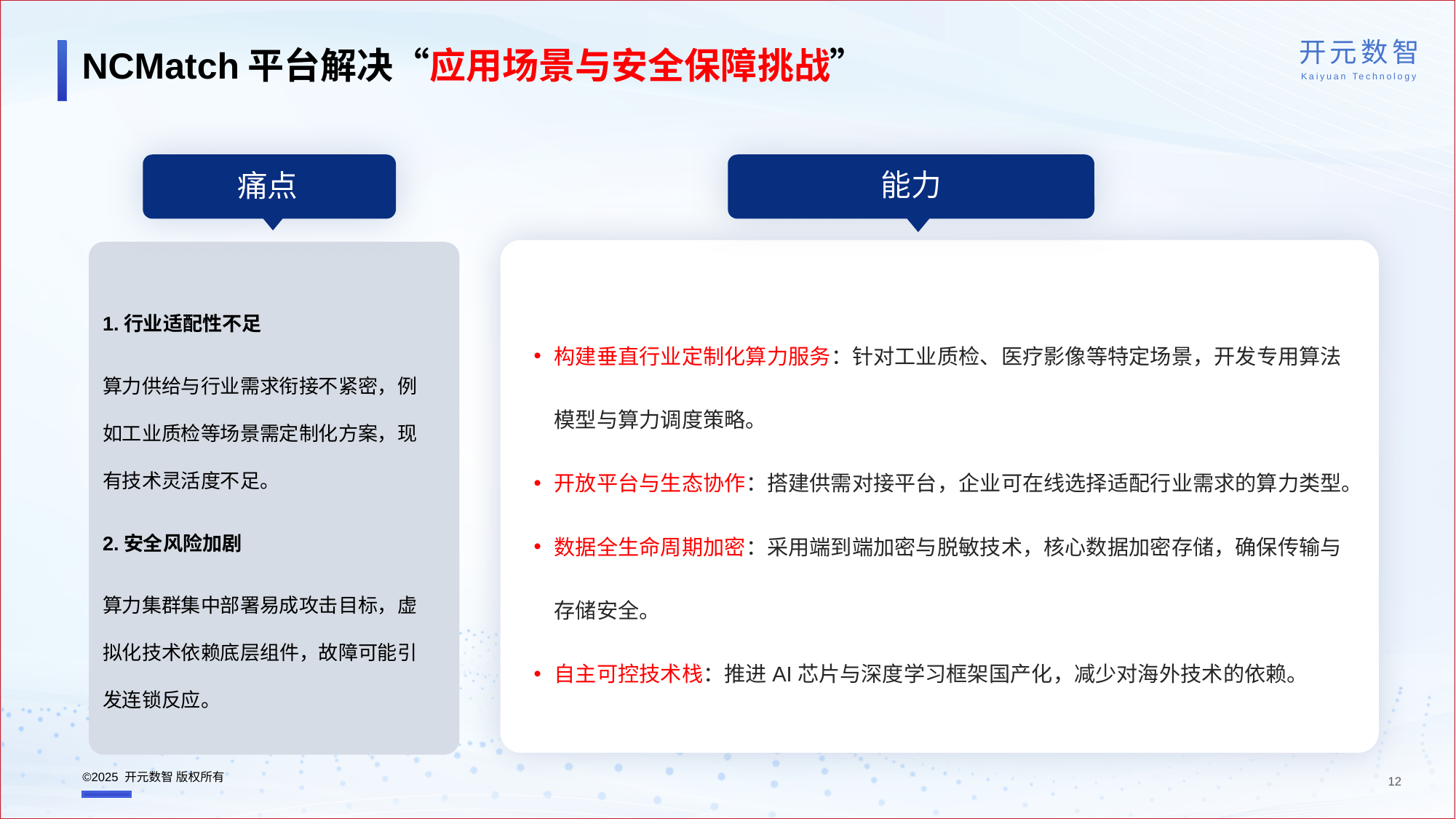

NCMatch平台解决“应用场景与安全保障挑战”

痛点

能力

1.行业适配性不足
算力供给与行业需求衔接不紧密，例如工业质检等场景需定制化方案，现有技术灵活度不足。
2.安全风险加剧
算力集群集中部署易成攻击目标，虚拟化技术依赖底层组件，故障可能引发连锁反应。
构建垂直行业定制化算力服务：针对工业质检、医疗影像等特定场景，开发专用算法模型与算力调度策略。
开放平台与生态协作：搭建供需对接平台，企业可在线选择适配行业需求的算力类型。
数据全生命周期加密：采用端到端加密与脱敏技术，核心数据加密存储，确保传输与存储安全。
自主可控技术栈：推进AI芯片与深度学习框架国产化，减少对海外技术的依赖。